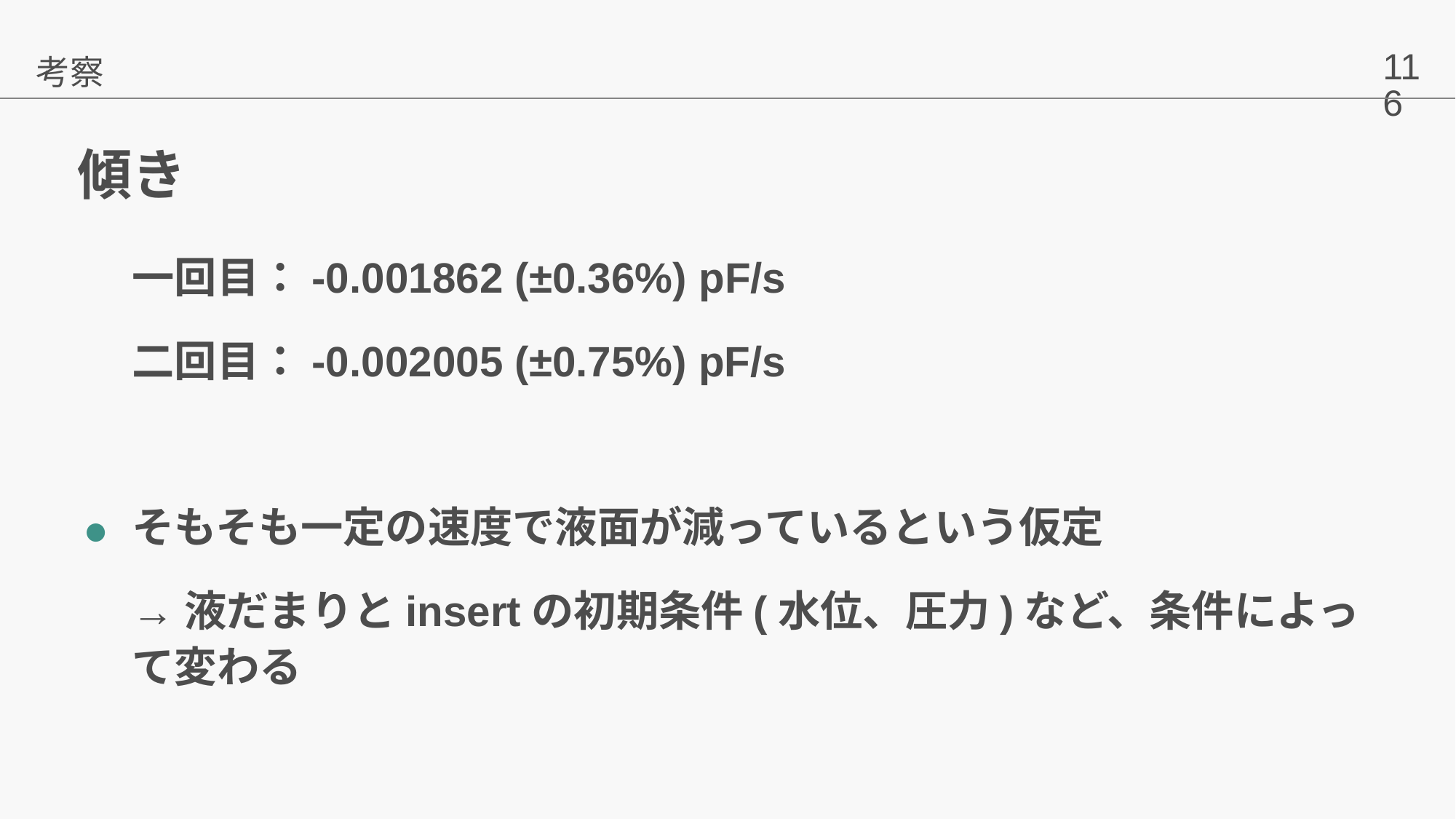

考察
# 傾き
一回目：-0.001862 (±0.36%) pF/s
二回目：-0.002005 (±0.75%) pF/s

そもそも一定の速度で液面が減っているという仮定
→液だまりとinsertの初期条件(水位、圧力)など、条件によって変わる